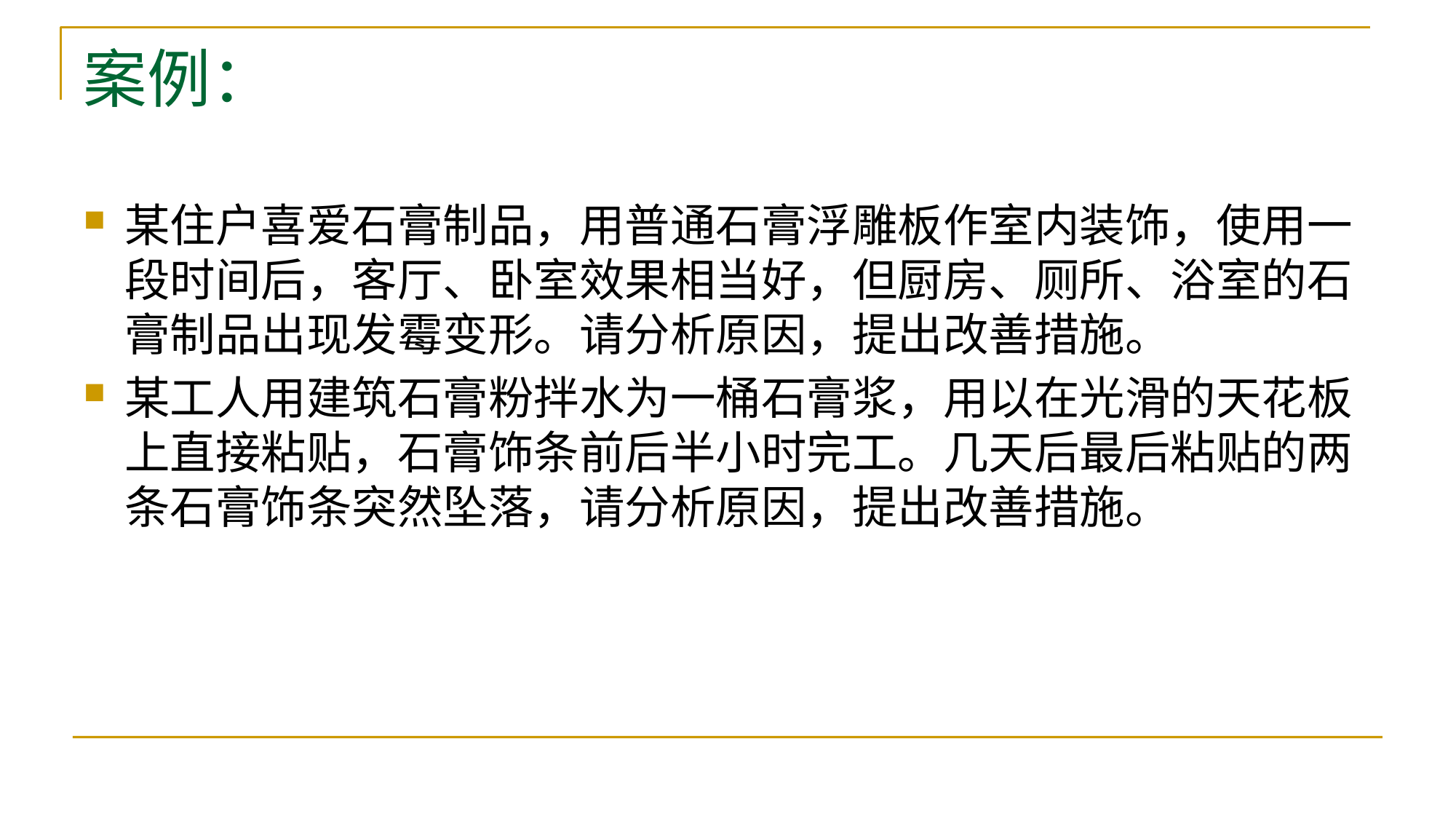

# 案例：
某住户喜爱石膏制品，用普通石膏浮雕板作室内装饰，使用一段时间后，客厅、卧室效果相当好，但厨房、厕所、浴室的石膏制品出现发霉变形。请分析原因，提出改善措施。
某工人用建筑石膏粉拌水为一桶石膏浆，用以在光滑的天花板上直接粘贴，石膏饰条前后半小时完工。几天后最后粘贴的两条石膏饰条突然坠落，请分析原因，提出改善措施。